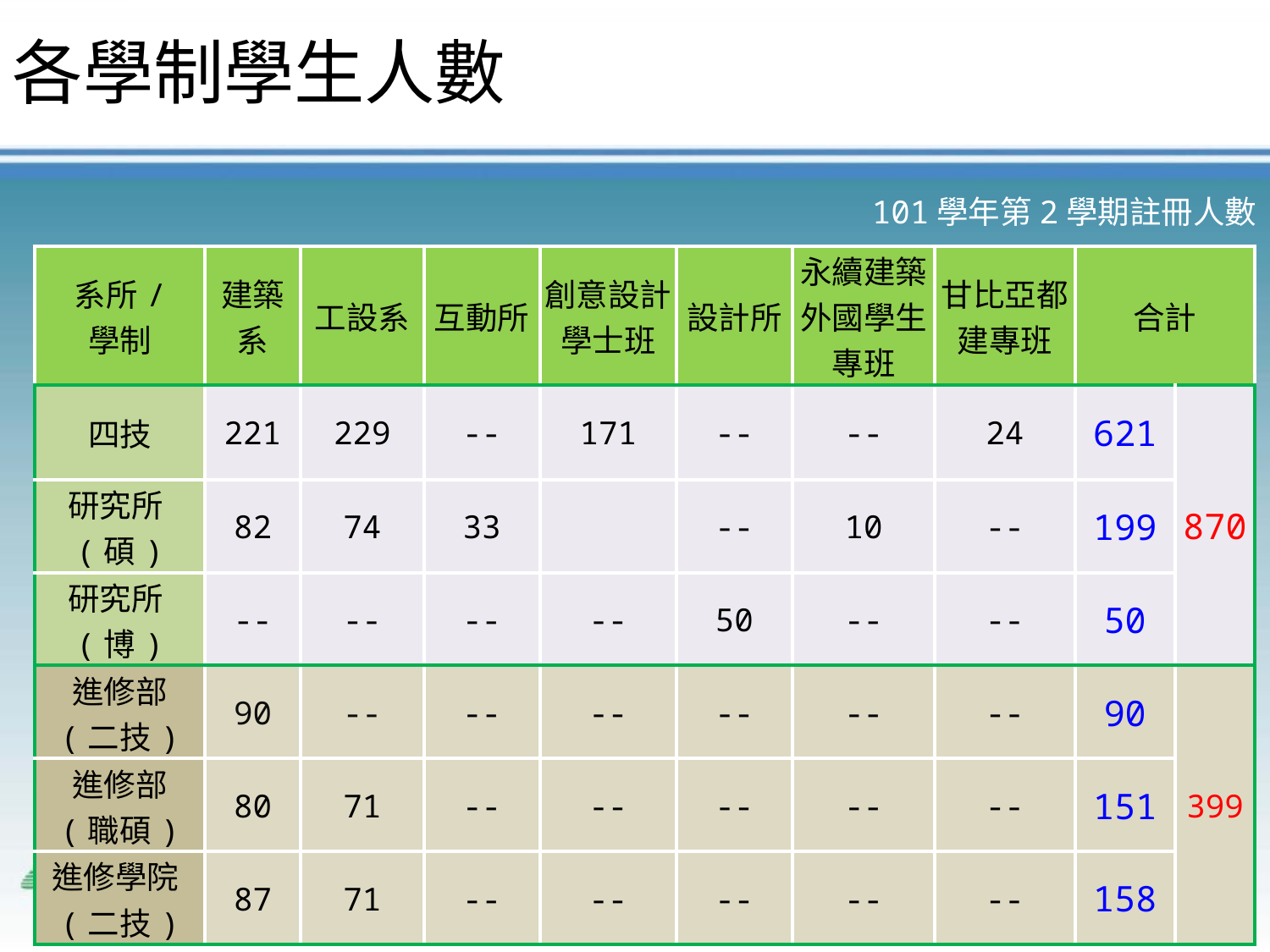

各學制學生人數

101學年第2學期註冊人數
| 系所/ 學制 | 建築系 | 工設系 | 互動所 | 創意設計學士班 | 設計所 | 永續建築外國學生專班 | 甘比亞都建專班 | 合計 |  |
| --- | --- | --- | --- | --- | --- | --- | --- | --- | --- |
| 四技 | 221 | 229 | -- | 171 | -- | -- | 24 | 621 | 870 |
| 研究所(碩) | 82 | 74 | 33 |  | -- | 10 | -- | 199 |  |
| 研究所(博) | -- | -- | -- | -- | 50 | -- | -- | 50 |  |
| 進修部 (二技) | 90 | -- | -- | -- | -- | -- | -- | 90 | 399 |
| 進修部 (職碩) | 80 | 71 | -- | -- | -- | -- | -- | 151 |  |
| 進修學院(二技) | 87 | 71 | -- | -- | -- | -- | -- | 158 |  |
8